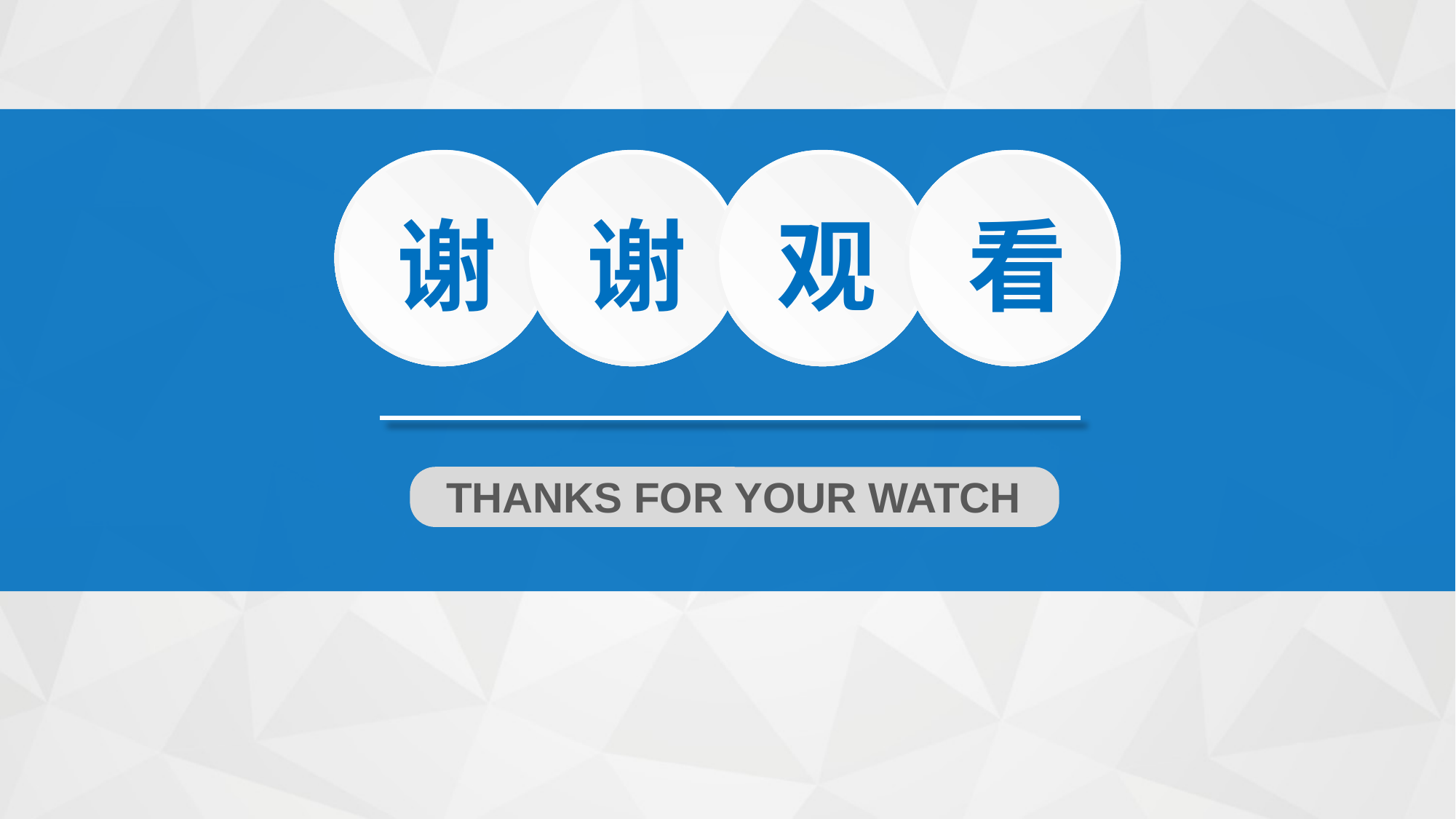

谢

谢

观

看
THANKS FOR YOUR WATCH